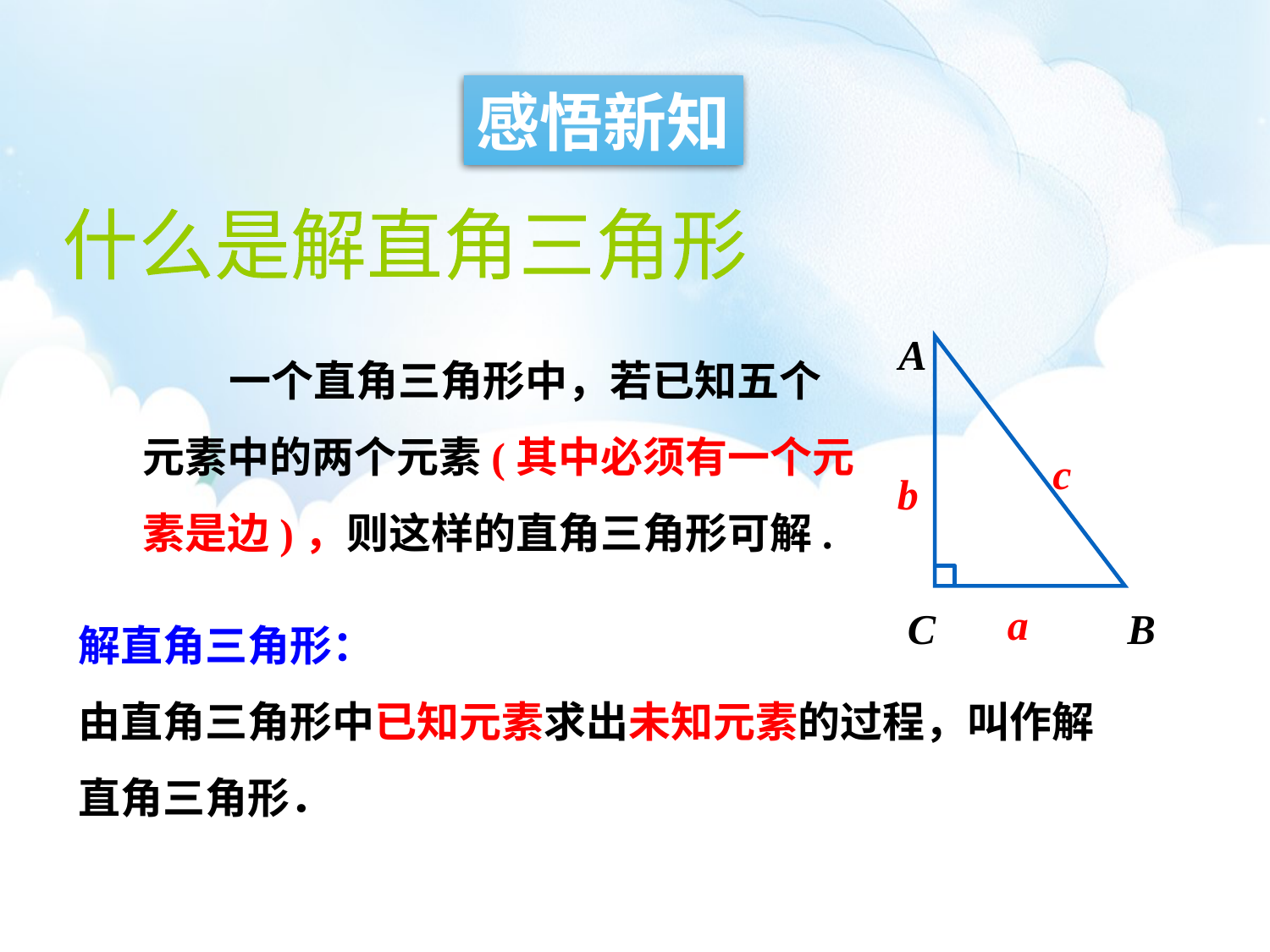

感悟新知
什么是解直角三角形
A

c
b

a
C
B
        一个直角三角形中，若已知五个元素中的两个元素(其中必须有一个元素是边)，则这样的直角三角形可解.
解直角三角形：
由直角三角形中已知元素求出未知元素的过程，叫作解直角三角形．